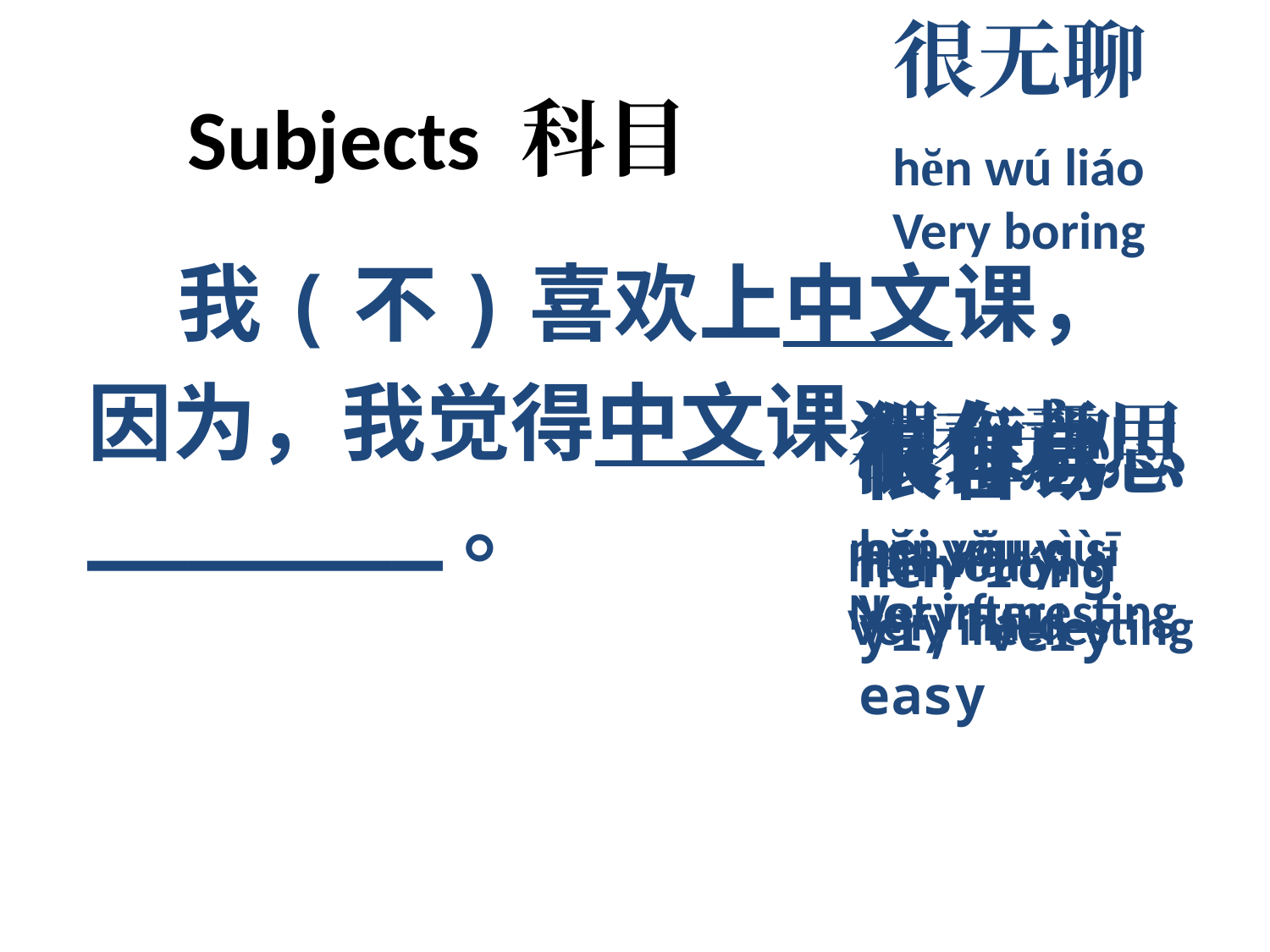

很无聊

hĕn wú liáo
Very boring
# Subjects 科目
我(不)喜欢上中文课，
没有意思

méi yŏu yì sī
Not interesting
很有趣

hĕn yŏu qù
Very fun
很难

hĕn nán；
very hard
因为，我觉得中文课_______。
很有意思

hĕn yŏu yì sī
Very interesting
很容易

hĕn róng yì; very easy